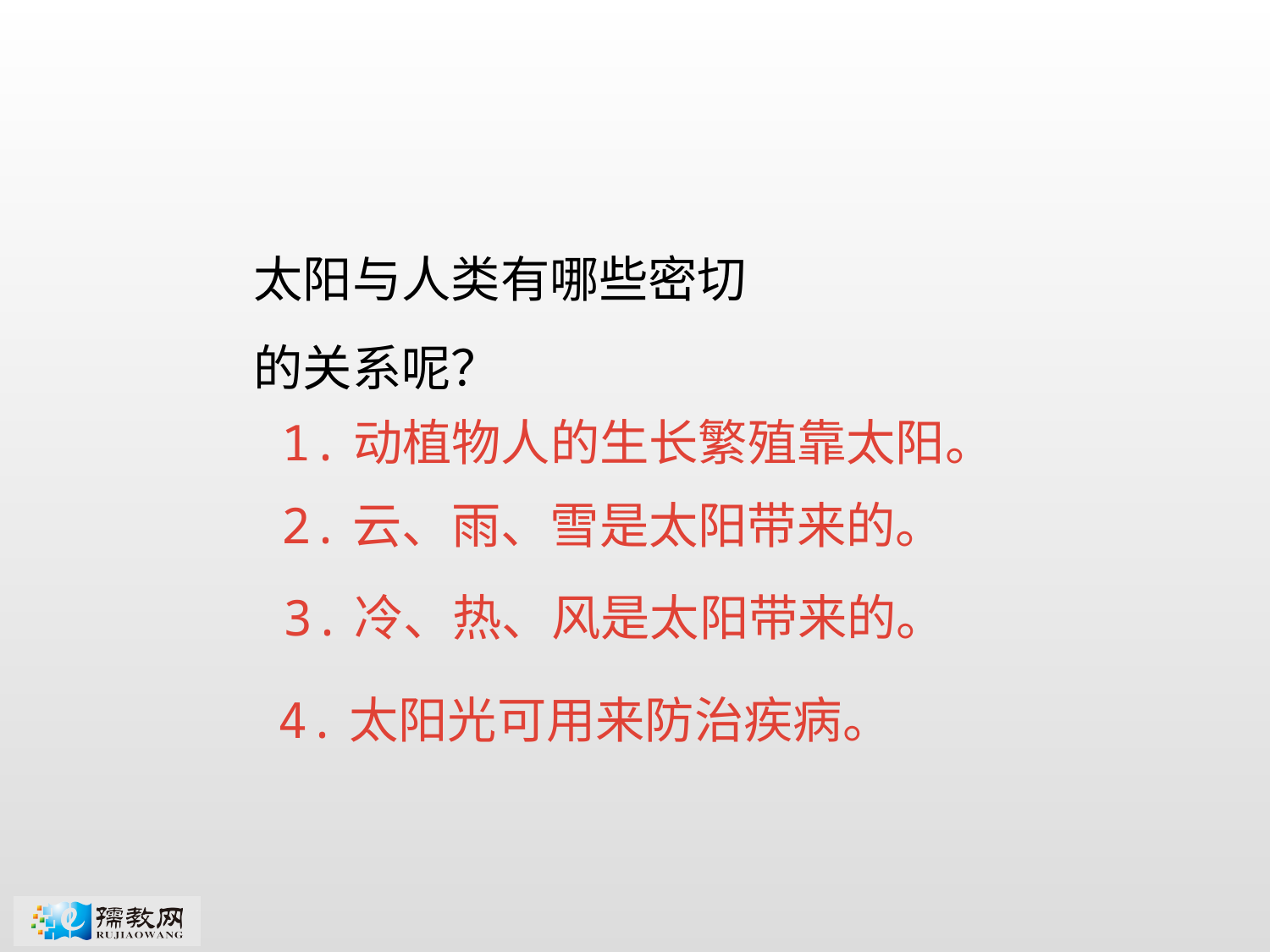

太阳与人类有哪些密切的关系呢？

1.动植物人的生长繁殖靠太阳。
2.云、雨、雪是太阳带来的。

3.冷、热、风是太阳带来的。
4.太阳光可用来防治疾病。